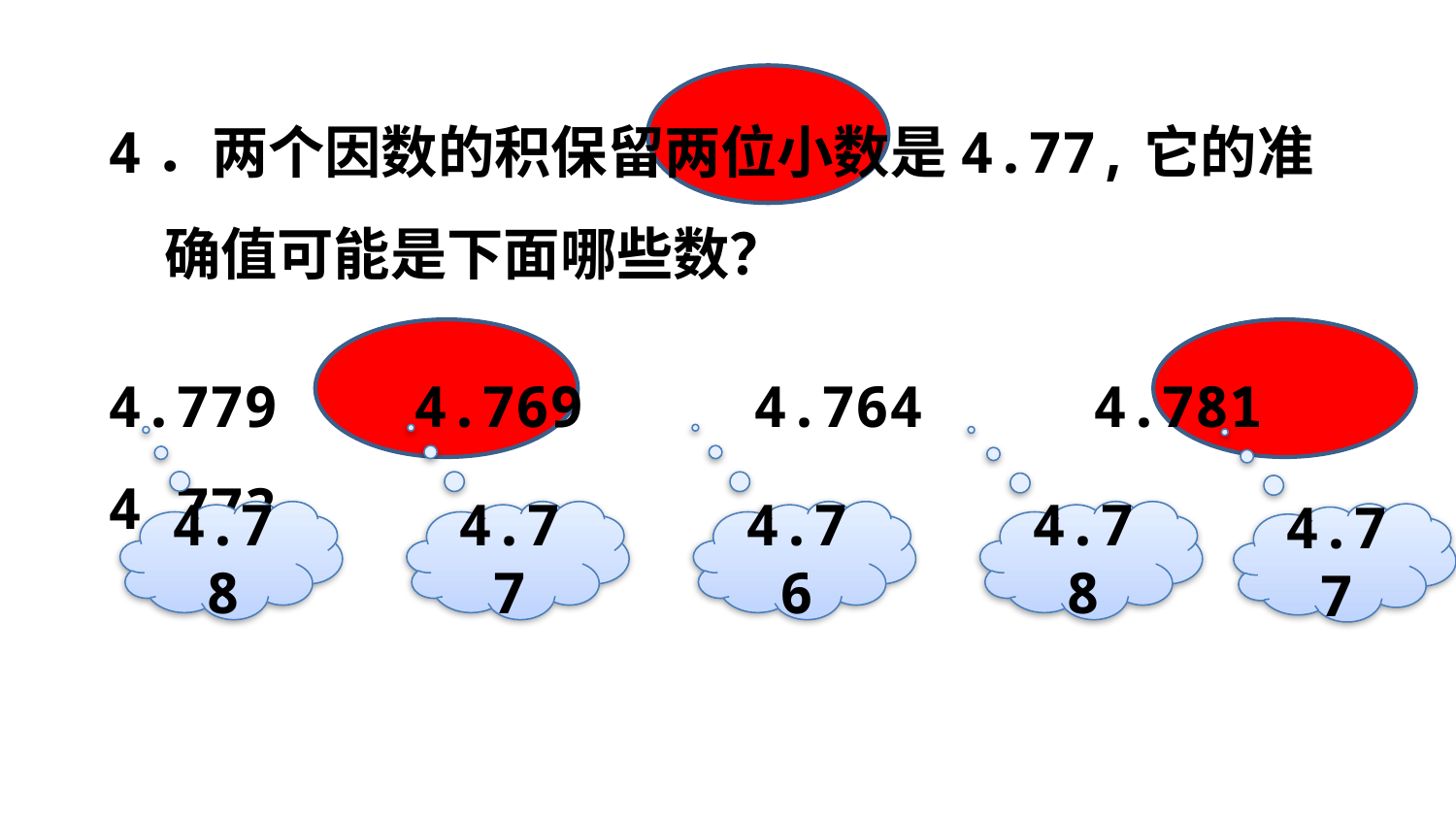

4．两个因数的积保留两位小数是4.77,它的准确值可能是下面哪些数？

4.779    4.769     4.764     4.781    4.773
4.78
4.77
4.76
4.78
4.77